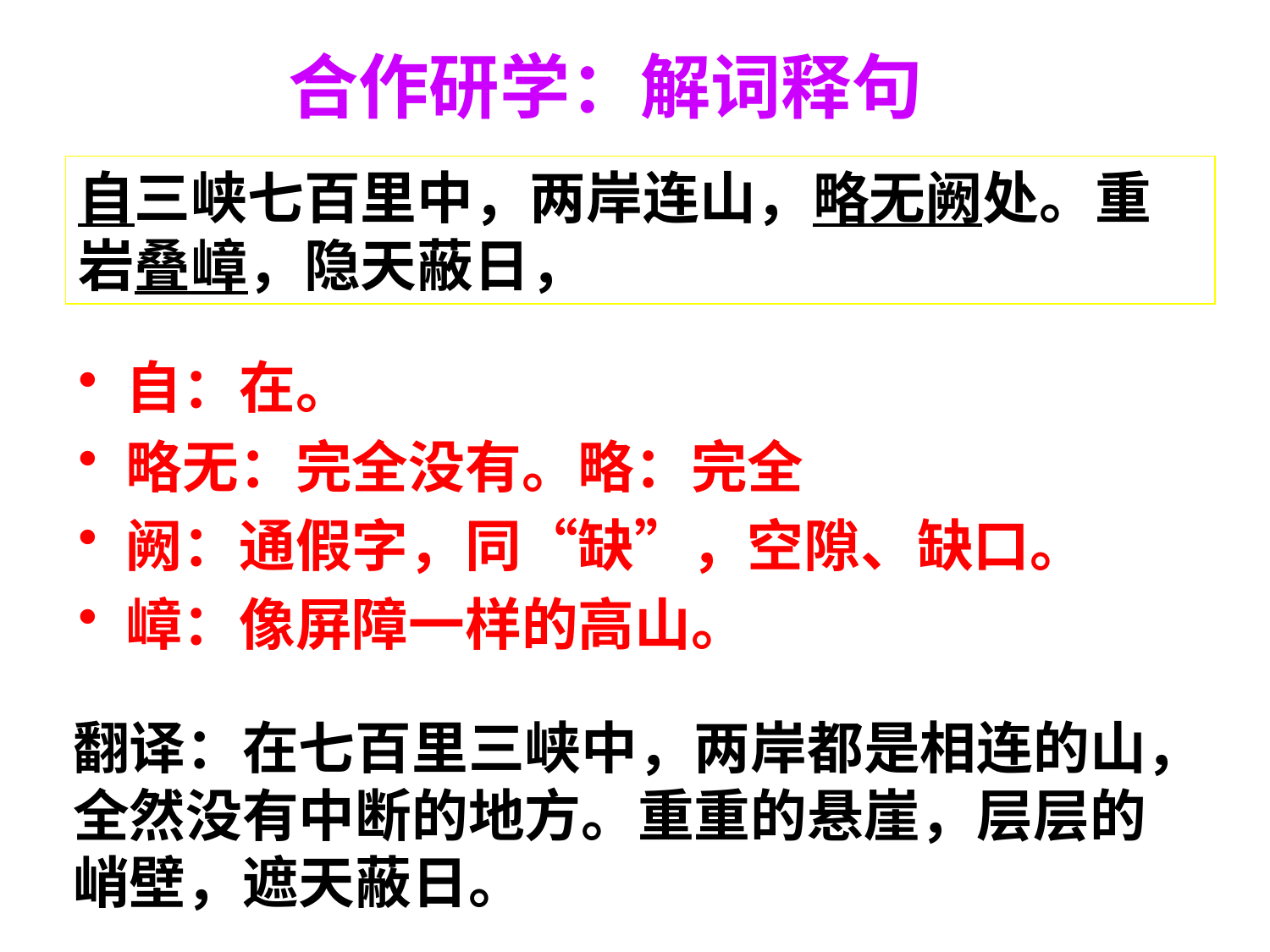

# 合作研学：解词释句
自三峡七百里中，两岸连山，略无阙处。重岩叠嶂，隐天蔽日，
自：在。
略无：完全没有。略：完全
阙：通假字，同“缺”，空隙、缺口。
嶂：像屏障一样的高山。
翻译：在七百里三峡中，两岸都是相连的山，全然没有中断的地方。重重的悬崖，层层的峭壁，遮天蔽日。